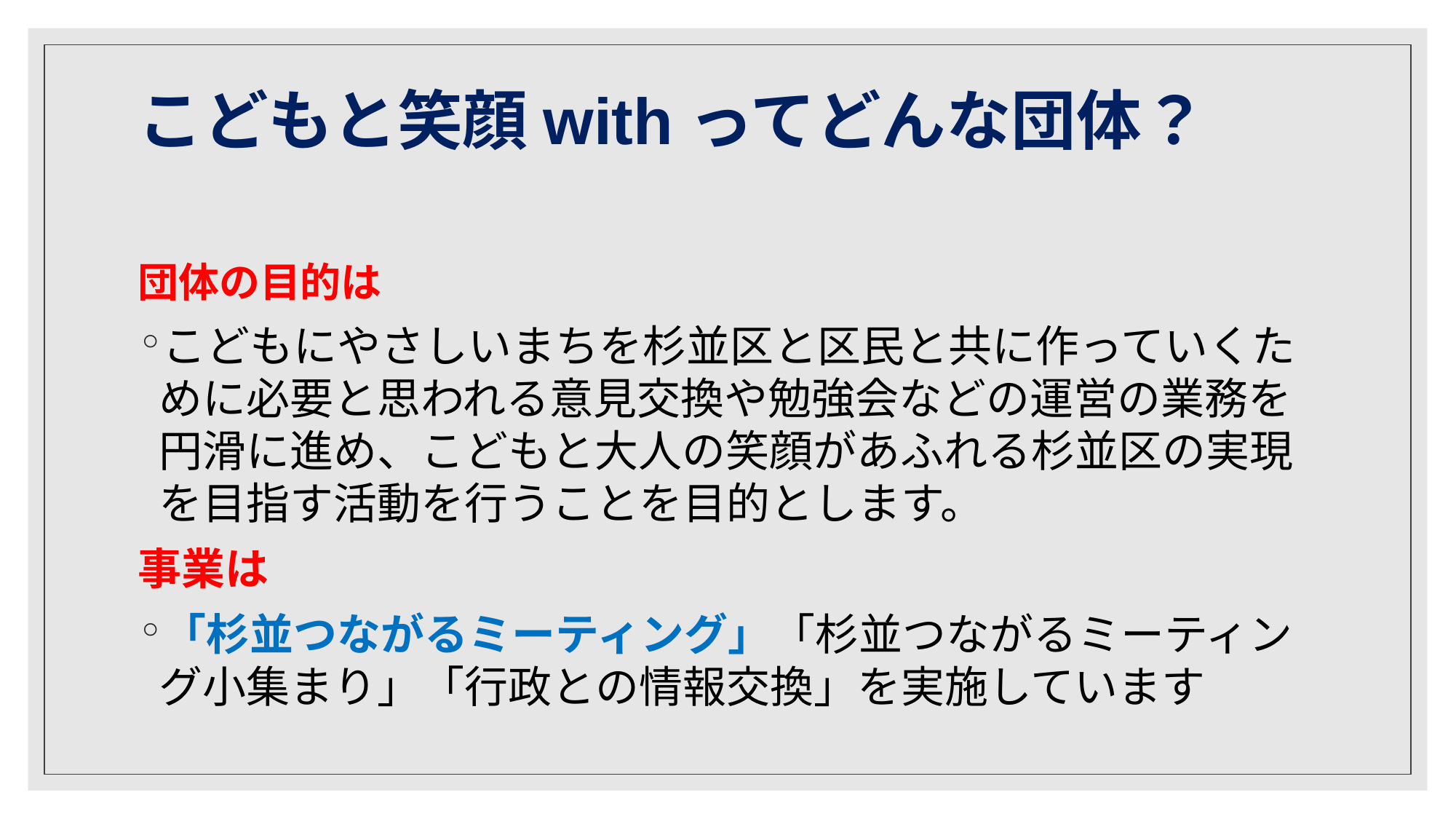

# こどもと笑顔withってどんな団体？
団体の目的は
こどもにやさしいまちを杉並区と区民と共に作っていくために必要と思われる意見交換や勉強会などの運営の業務を円滑に進め、こどもと大人の笑顔があふれる杉並区の実現を目指す活動を行うことを目的とします。
事業は
「杉並つながるミーティング」「杉並つながるミーティング小集まり」「行政との情報交換」を実施しています